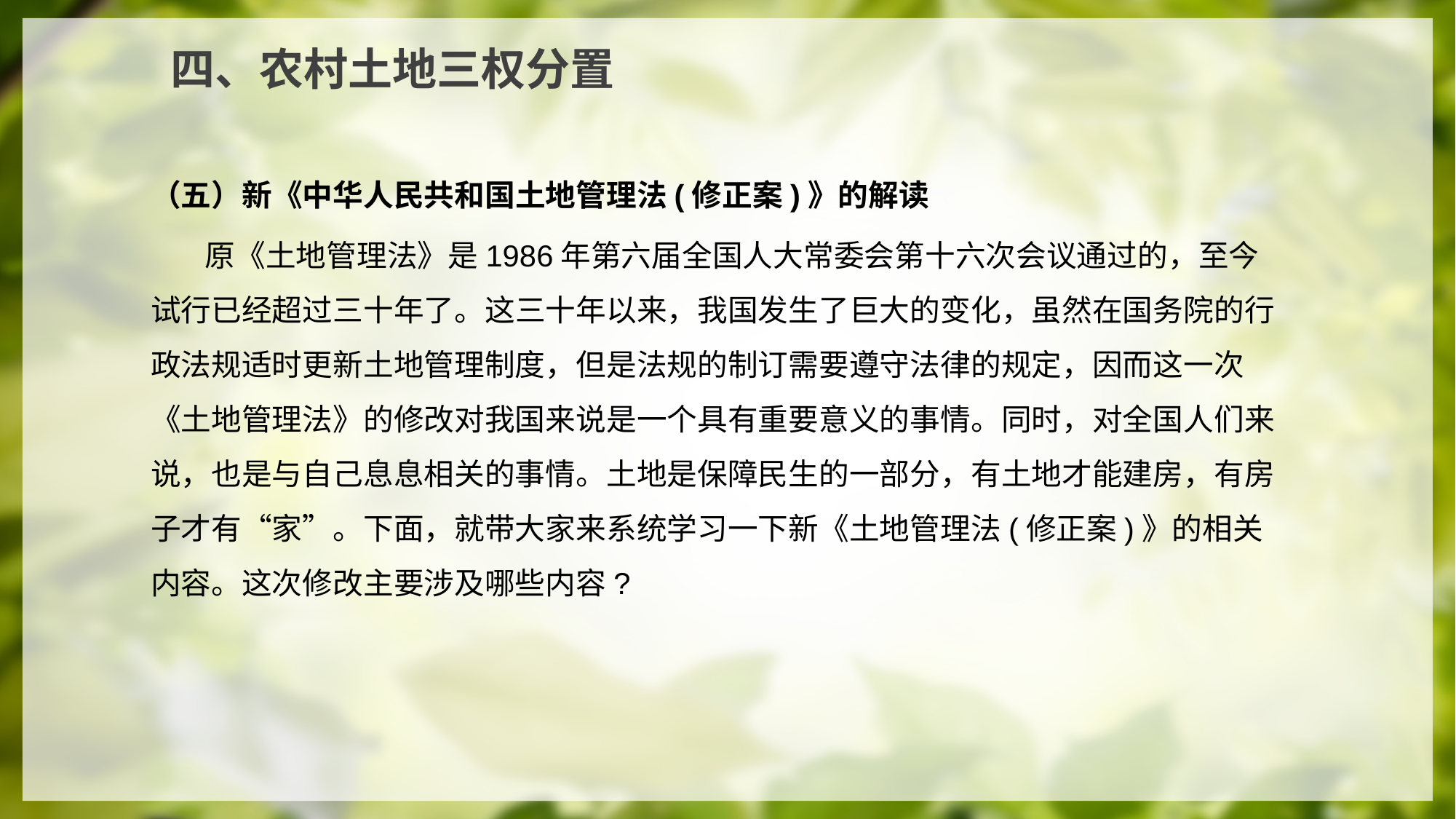

四、农村土地三权分置
（五）新《中华人民共和国土地管理法(修正案)》的解读
       原《土地管理法》是1986年第六届全国人大常委会第十六次会议通过的，至今试行已经超过三十年了。这三十年以来，我国发生了巨大的变化，虽然在国务院的行政法规适时更新土地管理制度，但是法规的制订需要遵守法律的规定，因而这一次《土地管理法》的修改对我国来说是一个具有重要意义的事情。同时，对全国人们来说，也是与自己息息相关的事情。土地是保障民生的一部分，有土地才能建房，有房子才有“家”。下面，就带大家来系统学习一下新《土地管理法(修正案)》的相关内容。这次修改主要涉及哪些内容?